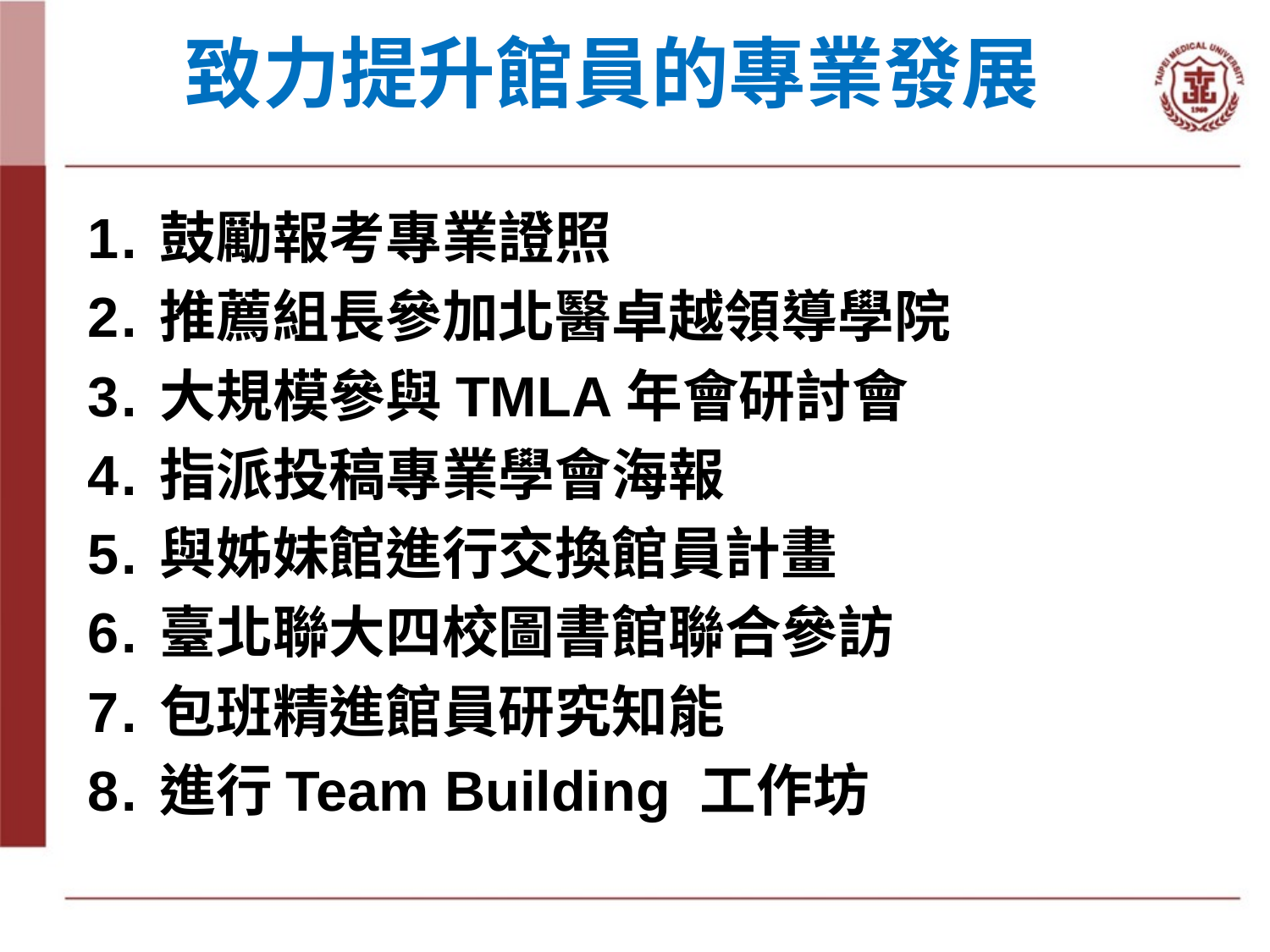

# 致力提升館員的專業發展
鼓勵報考專業證照
推薦組長參加北醫卓越領導學院
大規模參與TMLA年會研討會
指派投稿專業學會海報
與姊妹館進行交換館員計畫
臺北聯大四校圖書館聯合參訪
包班精進館員研究知能
進行Team Building 工作坊